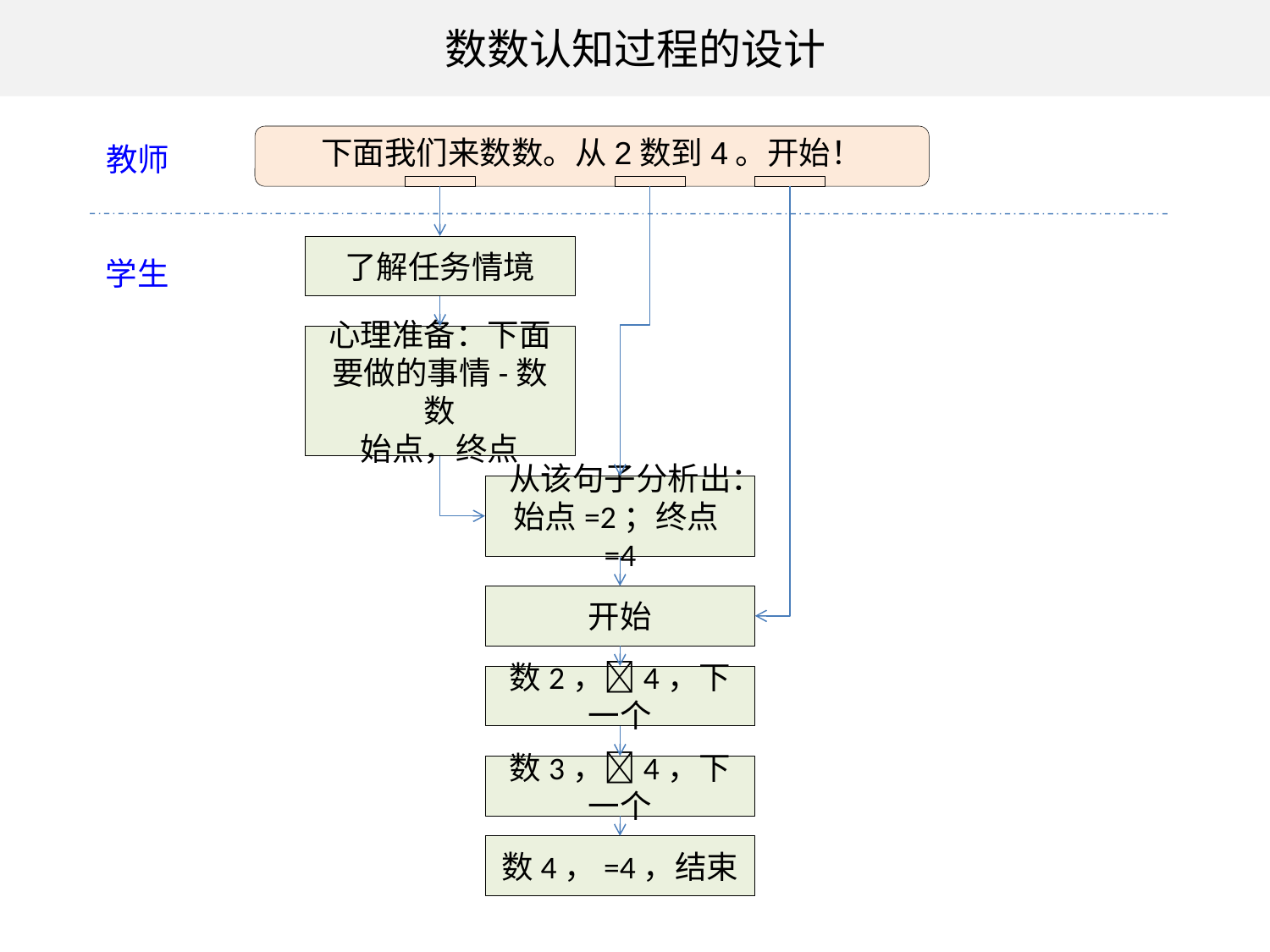

# 数数认知过程的设计
下面我们来数数。从2数到4。开始！
教师

了解任务情境
学生
心理准备：下面要做的事情-数数
始点，终点
从该句子分析出：始点=2；终点=4
开始
数2，≠4，下一个
数3，≠4，下一个
数4，=4，结束